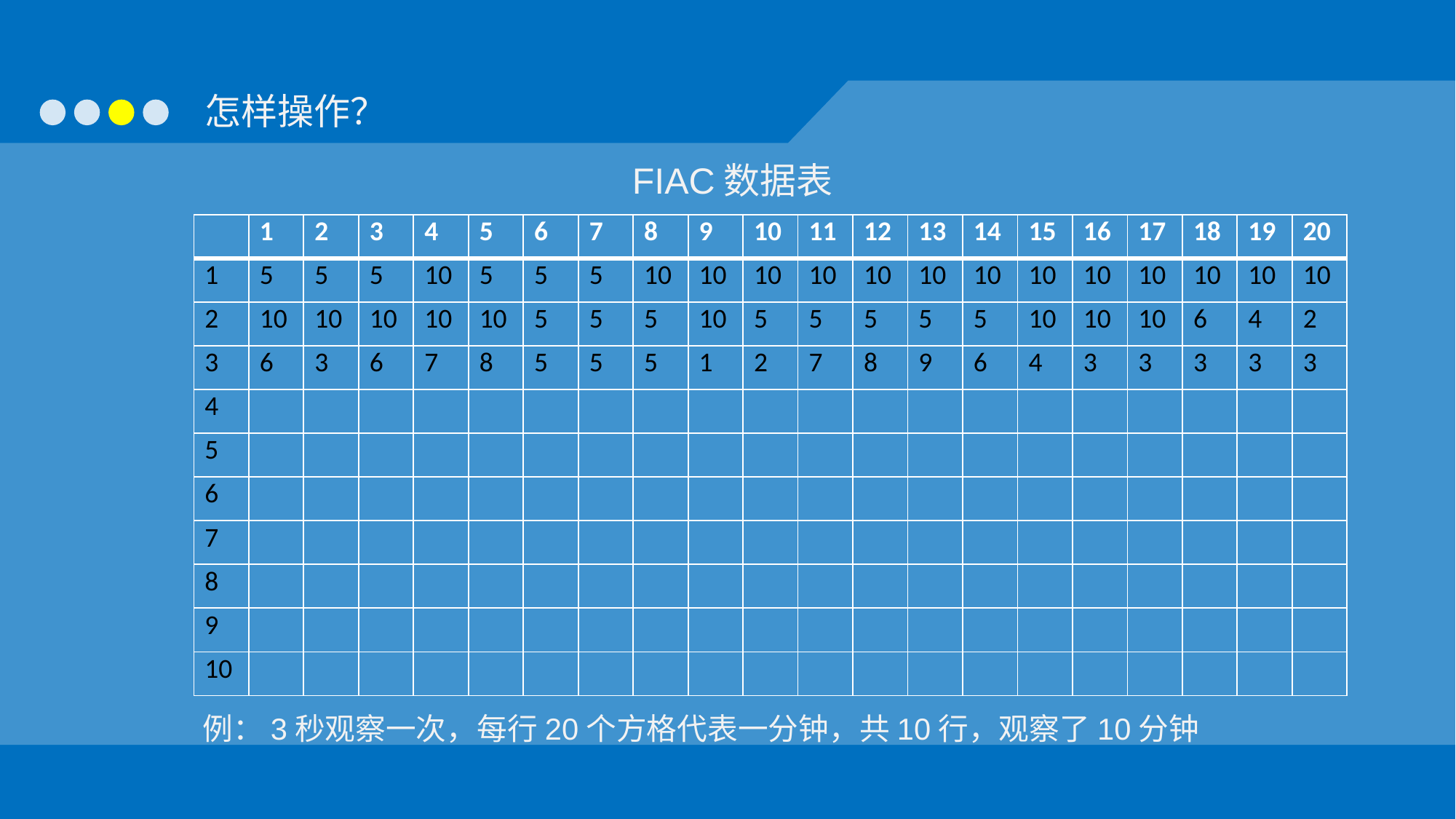

FIAC数据表
|  | 1 | 2 | 3 | 4 | 5 | 6 | 7 | 8 | 9 | 10 | 11 | 12 | 13 | 14 | 15 | 16 | 17 | 18 | 19 | 20 |
| --- | --- | --- | --- | --- | --- | --- | --- | --- | --- | --- | --- | --- | --- | --- | --- | --- | --- | --- | --- | --- |
| 1 | 5 | 5 | 5 | 10 | 5 | 5 | 5 | 10 | 10 | 10 | 10 | 10 | 10 | 10 | 10 | 10 | 10 | 10 | 10 | 10 |
| 2 | 10 | 10 | 10 | 10 | 10 | 5 | 5 | 5 | 10 | 5 | 5 | 5 | 5 | 5 | 10 | 10 | 10 | 6 | 4 | 2 |
| 3 | 6 | 3 | 6 | 7 | 8 | 5 | 5 | 5 | 1 | 2 | 7 | 8 | 9 | 6 | 4 | 3 | 3 | 3 | 3 | 3 |
| 4 |  |  |  |  |  |  |  |  |  |  |  |  |  |  |  |  |  |  |  |  |
| 5 |  |  |  |  |  |  |  |  |  |  |  |  |  |  |  |  |  |  |  |  |
| 6 |  |  |  |  |  |  |  |  |  |  |  |  |  |  |  |  |  |  |  |  |
| 7 |  |  |  |  |  |  |  |  |  |  |  |  |  |  |  |  |  |  |  |  |
| 8 |  |  |  |  |  |  |  |  |  |  |  |  |  |  |  |  |  |  |  |  |
| 9 |  |  |  |  |  |  |  |  |  |  |  |  |  |  |  |  |  |  |  |  |
| 10 |  |  |  |  |  |  |  |  |  |  |  |  |  |  |  |  |  |  |  |  |
例：3秒观察一次，每行20个方格代表一分钟，共10行，观察了10分钟